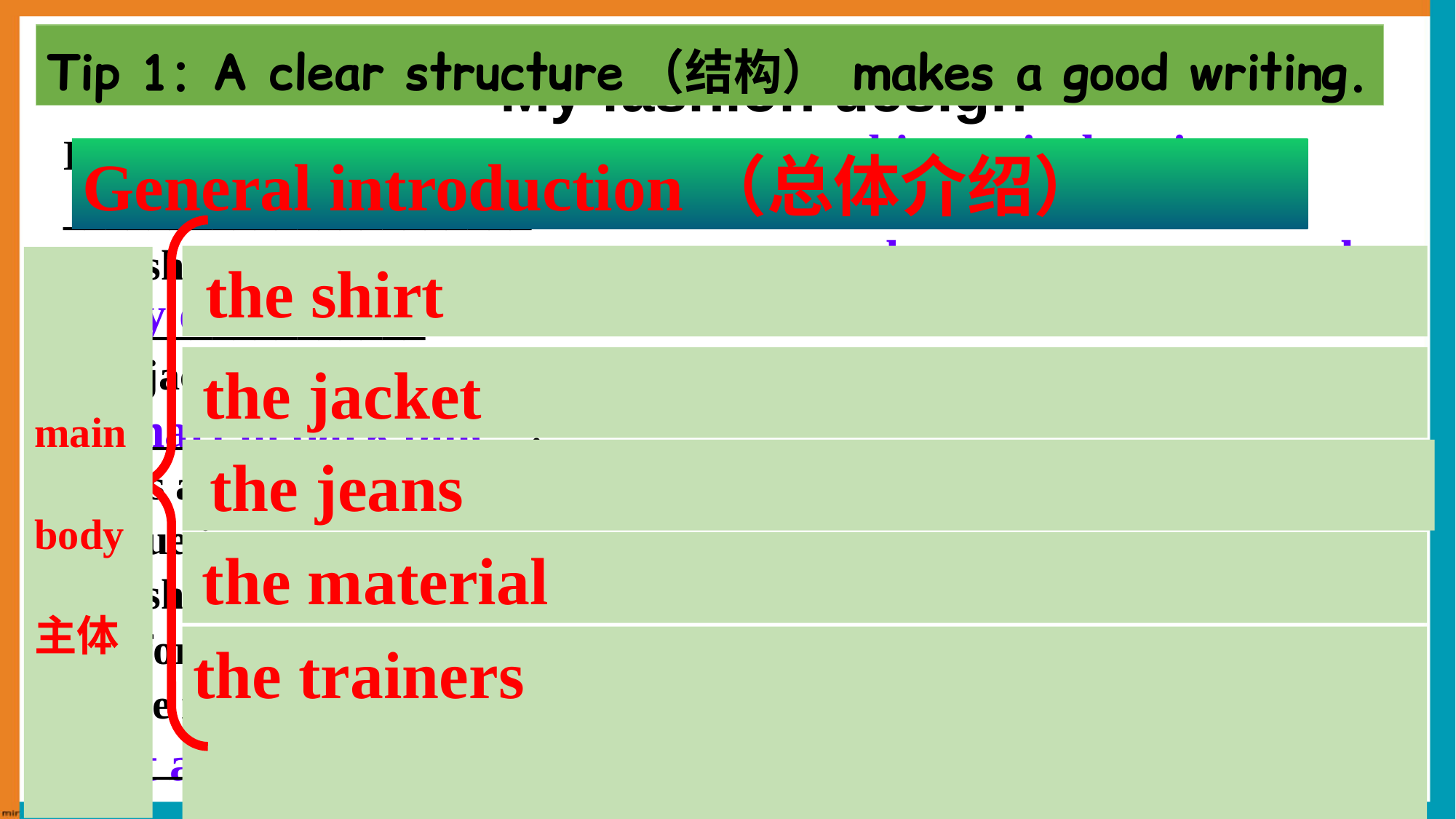

Tip 1: A clear structure（结构） makes a good writing.
My fashion design
Look at the model. Here is my design for _______________________
______________________
The shirt is white. I think white shirts look ________,  and white _______
_________________.
The jacket is________________________, and it is dark blue. Students look ______________________.
Jeans are very ________________________,so my design _________a pair
of blue jeans.
The shirt ,the jacket and the jeans ________________ cotton and are  very  comfortable .
There is also a pair of trainers. They are grey.    Trainers are _____ ________________________, and all the students like them.

.
a shirt , a jacket, jeans
General introduction（总体介绍）
and a pair of trainers

clean
matches
 the shirt

main

body

主体

any other colour
not too long or too large
 the jacket
smart in dark blue
 the jeans
popular among students
 includes
 the material
are made of
the trainers

light and comfortable